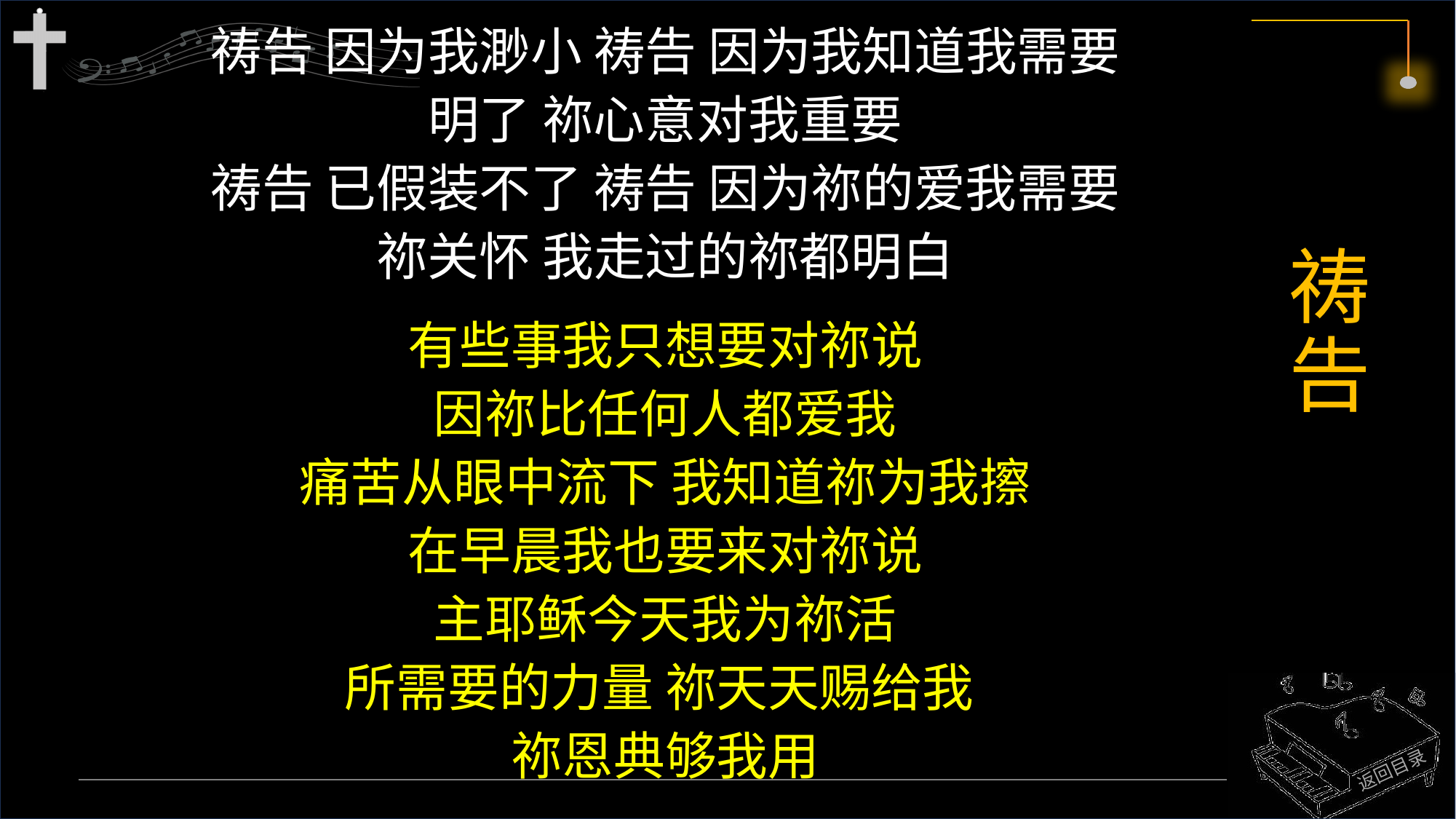

祷告 因为我渺小 祷告 因为我知道我需要
明了 祢心意对我重要
祷告 已假装不了 祷告 因为祢的爱我需要
祢关怀 我走过的祢都明白

有些事我只想要对祢说
因祢比任何人都爱我
痛苦从眼中流下 我知道祢为我擦
在早晨我也要来对祢说
主耶稣今天我为祢活
所需要的力量 祢天天赐给我
祢恩典够我用
# 祷告